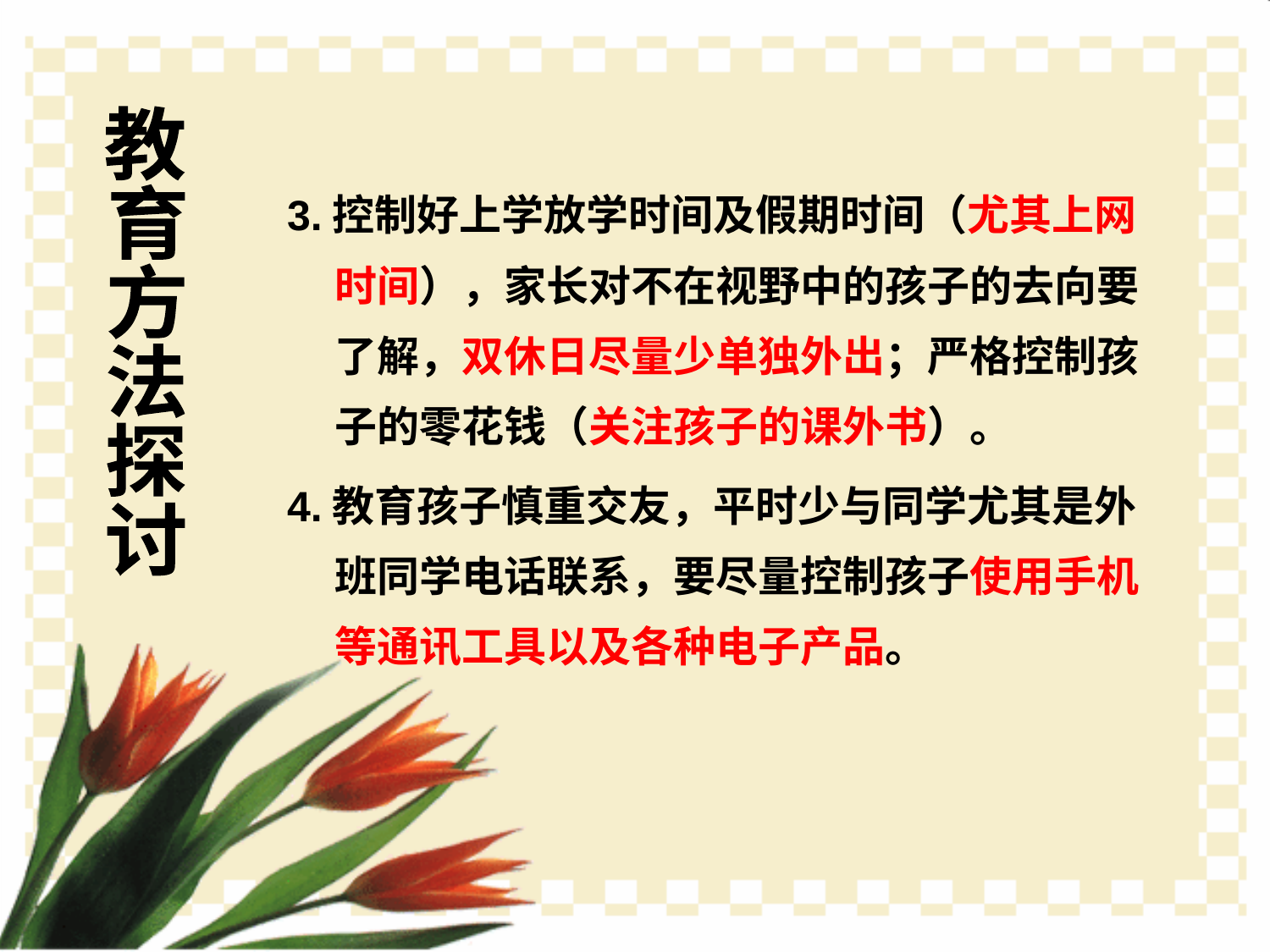

3.控制好上学放学时间及假期时间（尤其上网时间），家长对不在视野中的孩子的去向要了解，双休日尽量少单独外出；严格控制孩子的零花钱（关注孩子的课外书）。
4.教育孩子慎重交友，平时少与同学尤其是外班同学电话联系，要尽量控制孩子使用手机等通讯工具以及各种电子产品。

教
育
方
法
探
讨